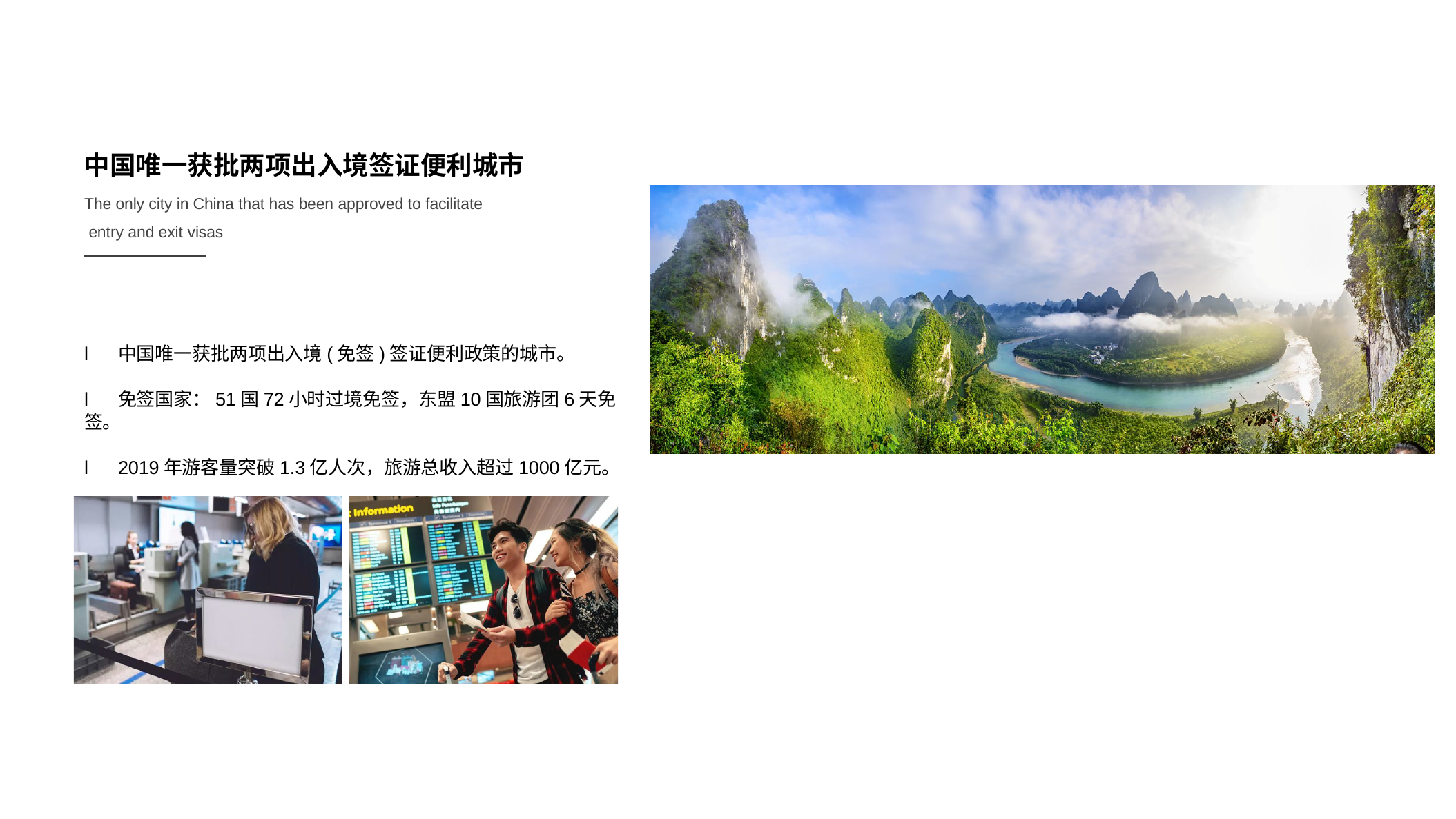

# 中国唯一获批两项出入境签证便利城市
The only city in China that has been approved to facilitate  entry and exit visas

l	中国唯一获批两项出入境(免签)签证便利政策的城市。

l	免签国家：51国72小时过境免签，东盟10国旅游团6天免签。

l	2019年游客量突破1.3亿人次，旅游总收入超过1000亿元。